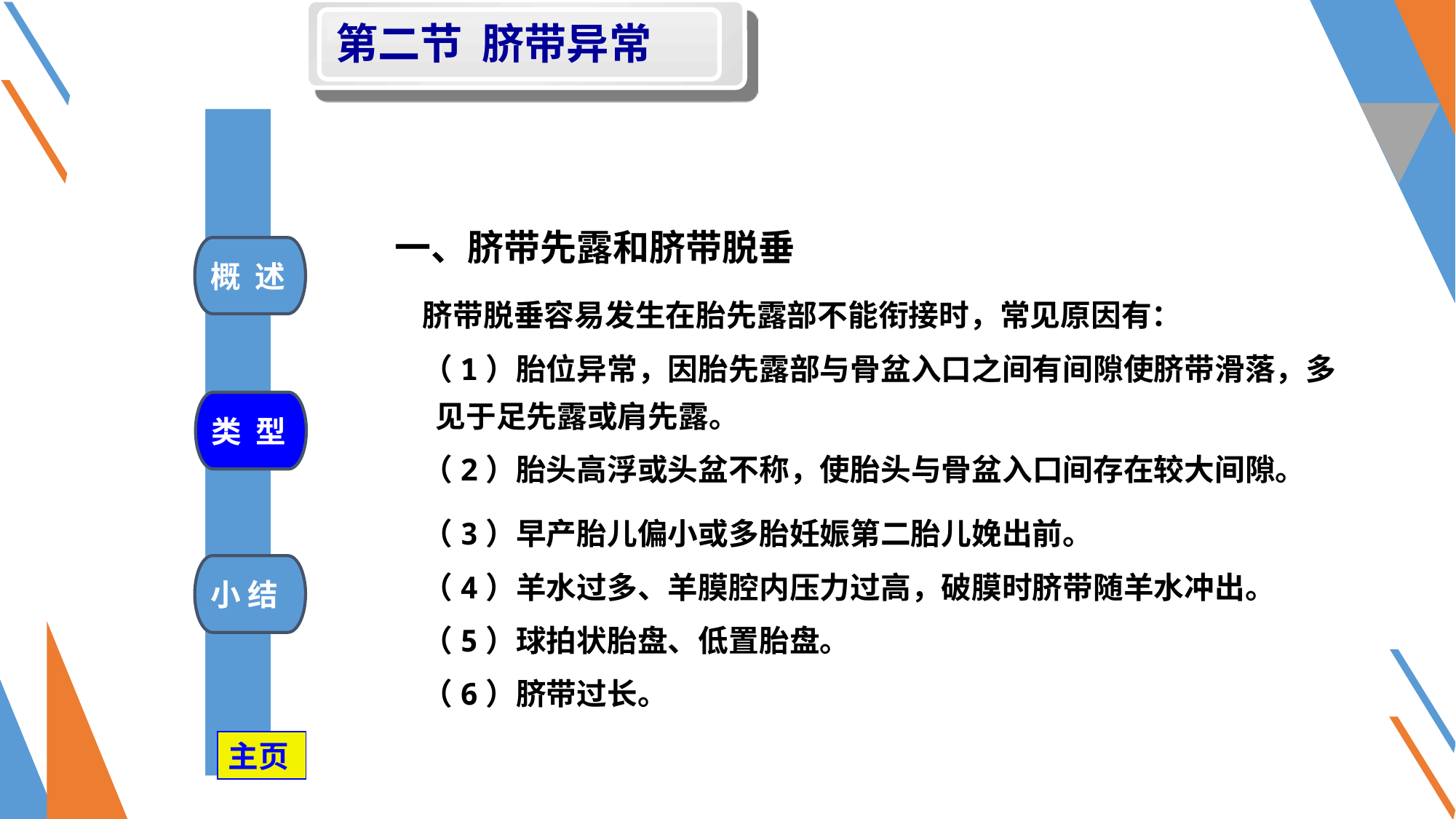

第二节  脐带异常

一、脐带先露和脐带脱垂
   脐带脱垂容易发生在胎先露部不能衔接时，常见原因有：
   （1）胎位异常，因胎先露部与骨盆入口之间有间隙使脐带滑落，多见于足先露或肩先露。
   （2）胎头高浮或头盆不称，使胎头与骨盆入口间存在较大间隙。
   （3）早产胎儿偏小或多胎妊娠第二胎儿娩出前。
   （4）羊水过多、羊膜腔内压力过高，破膜时脐带随羊水冲出。
   （5）球拍状胎盘、低置胎盘。
   （6）脐带过长。

概  述
类  型
小 结
主页